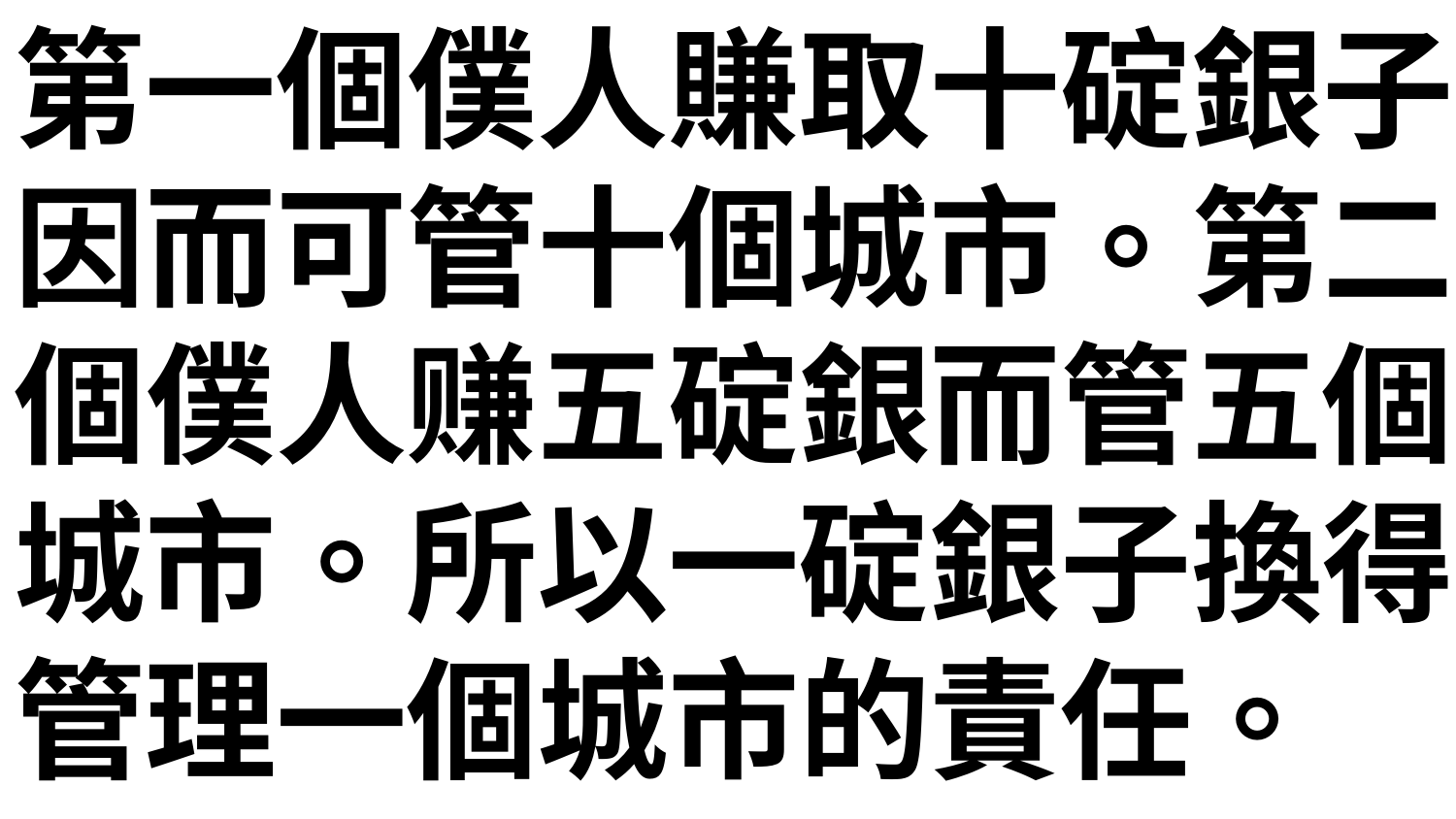

第一個僕人賺取十碇銀子因而可管十個城市。第二個僕人赚五碇銀而管五個城市。所以一碇銀子換得管理一個城市的責任。